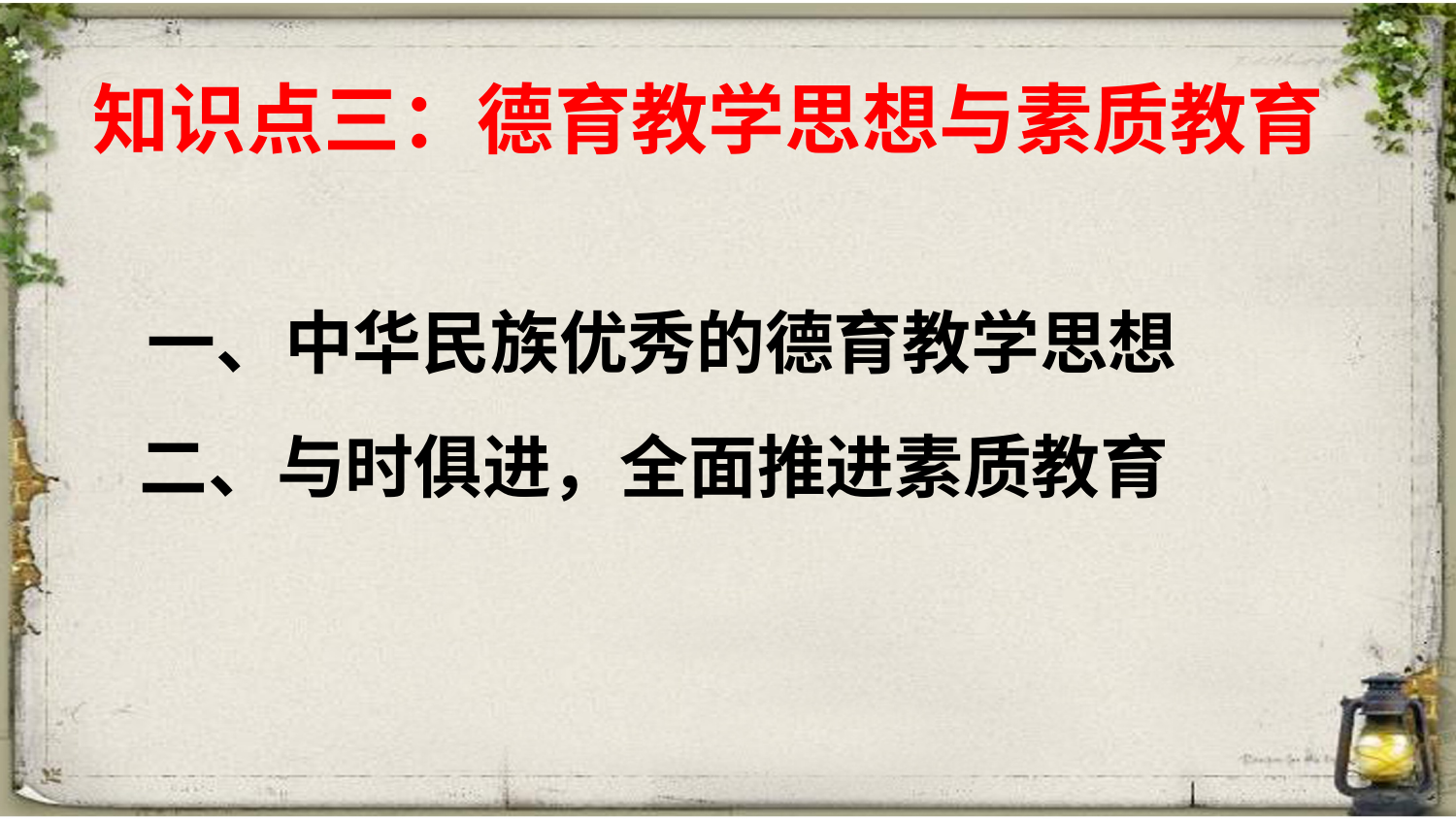

知识点三：德育教学思想与素质教育

       一、中华民族优秀的德育教学思想
       二、与时俱进，全面推进素质教育